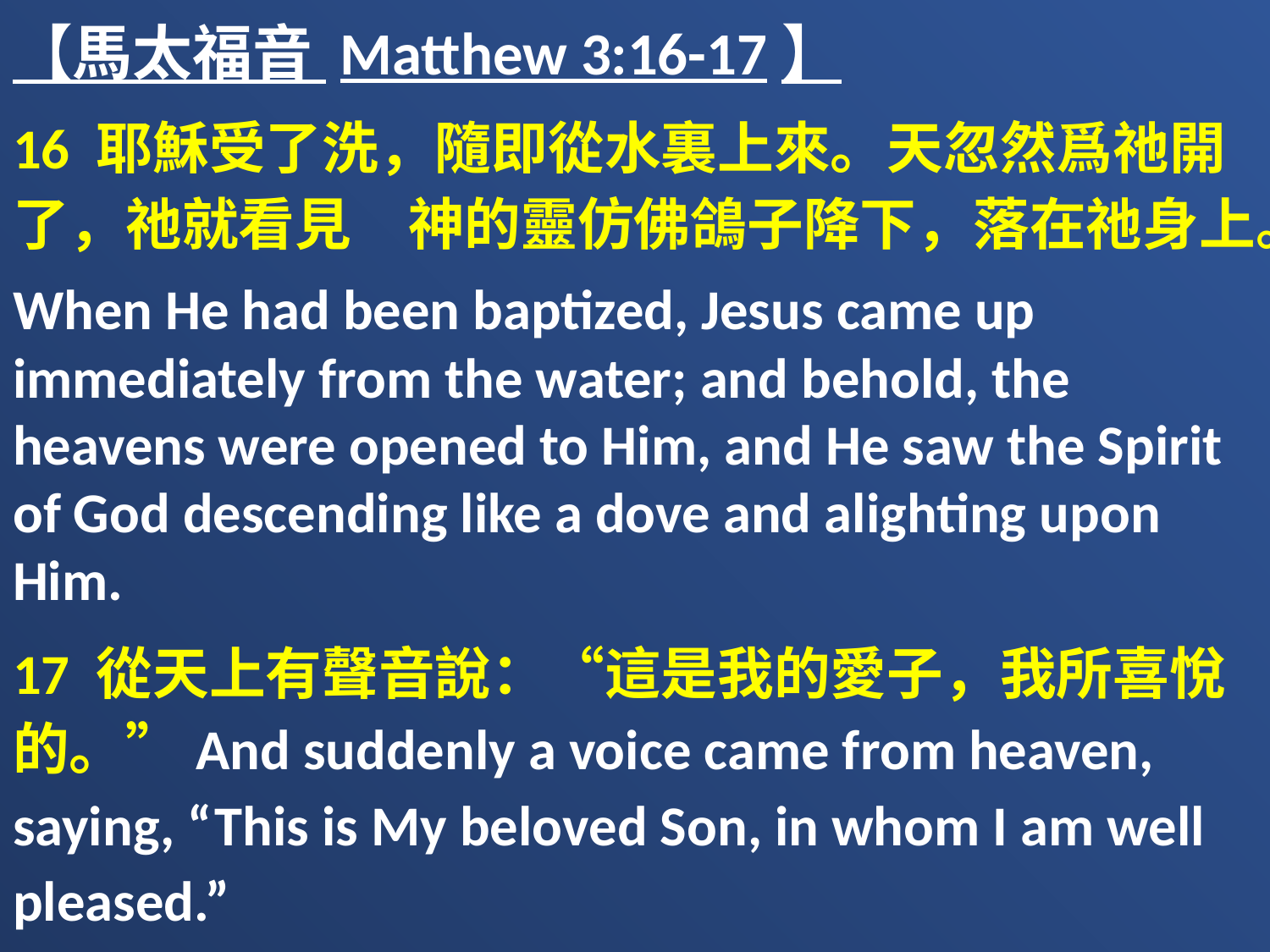

【馬太福音 Matthew 3:16-17】
16 耶穌受了洗，隨即從水裏上來。天忽然爲祂開了，祂就看見　神的靈仿佛鴿子降下，落在祂身上。
When He had been baptized, Jesus came up immediately from the water; and behold, the heavens were opened to Him, and He saw the Spirit of God descending like a dove and alighting upon Him.
17 從天上有聲音說：“這是我的愛子，我所喜悅的。”And suddenly a voice came from heaven, saying, “This is My beloved Son, in whom I am well pleased.”